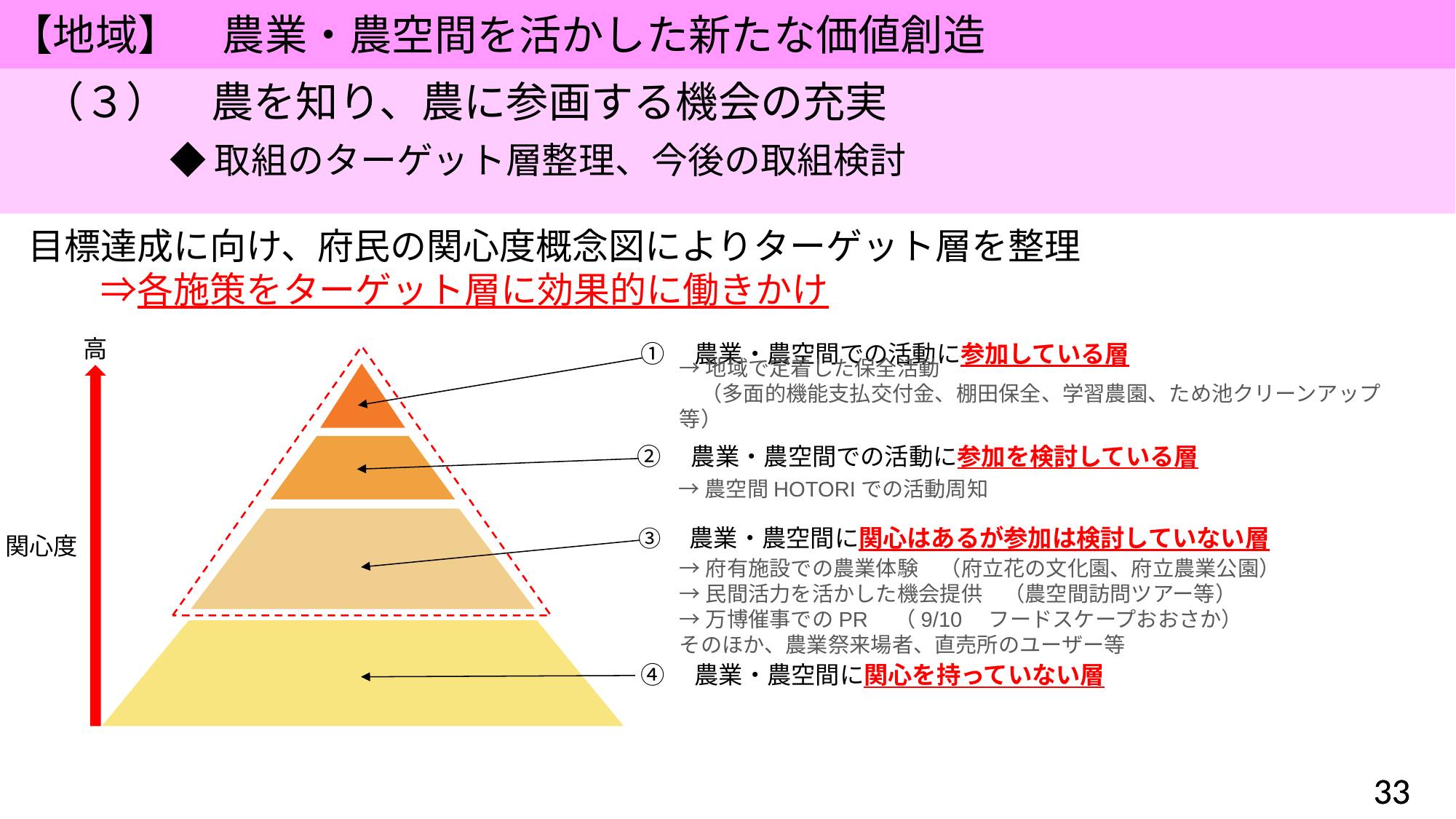

【地域】　農業・農空間を活かした新たな価値創造

（３）　農を知り、農に参画する機会の充実
◆取組のターゲット層整理、今後の取組検討
目標達成に向け、府民の関心度概念図によりターゲット層を整理
　　⇒各施策をターゲット層に効果的に働きかけ

高
①　農業・農空間での活動に参加している層

→地域で定着した保全活動
　（多面的機能支払交付金、棚田保全、学習農園、ため池クリーンアップ等）

②　農業・農空間での活動に参加を検討している層

→農空間HOTORIでの活動周知
③　農業・農空間に関心はあるが参加は検討していない層

関心度

→府有施設での農業体験　（府立花の文化園、府立農業公園）
→民間活力を活かした機会提供　（農空間訪問ツアー等）
→万博催事でのPR　（9/10　フードスケープおおさか）
そのほか、農業祭来場者、直売所のユーザー等

④　農業・農空間に関心を持っていない層
33
33